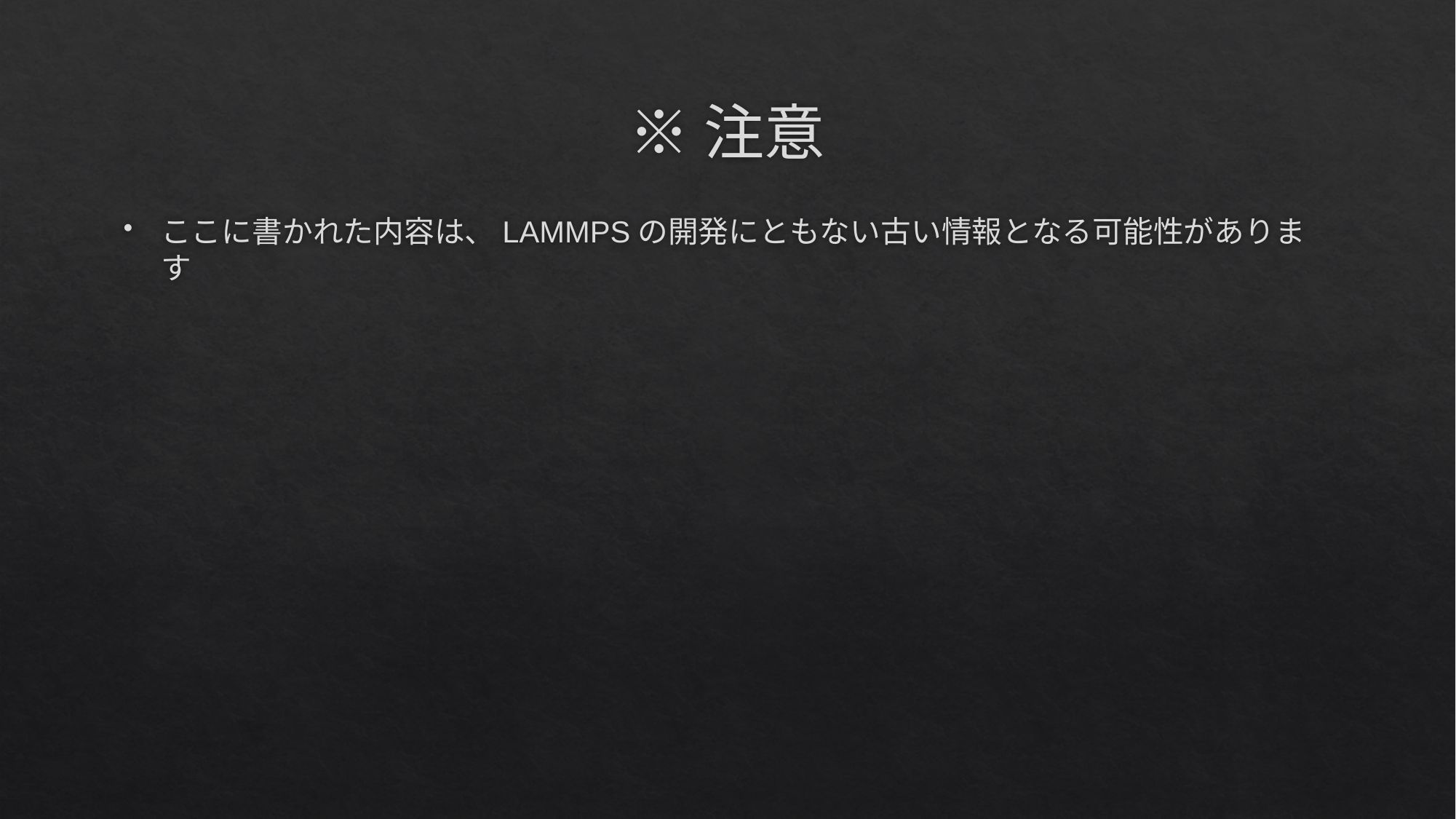

# ※注意
ここに書かれた内容は、LAMMPSの開発にともない古い情報となる可能性があります